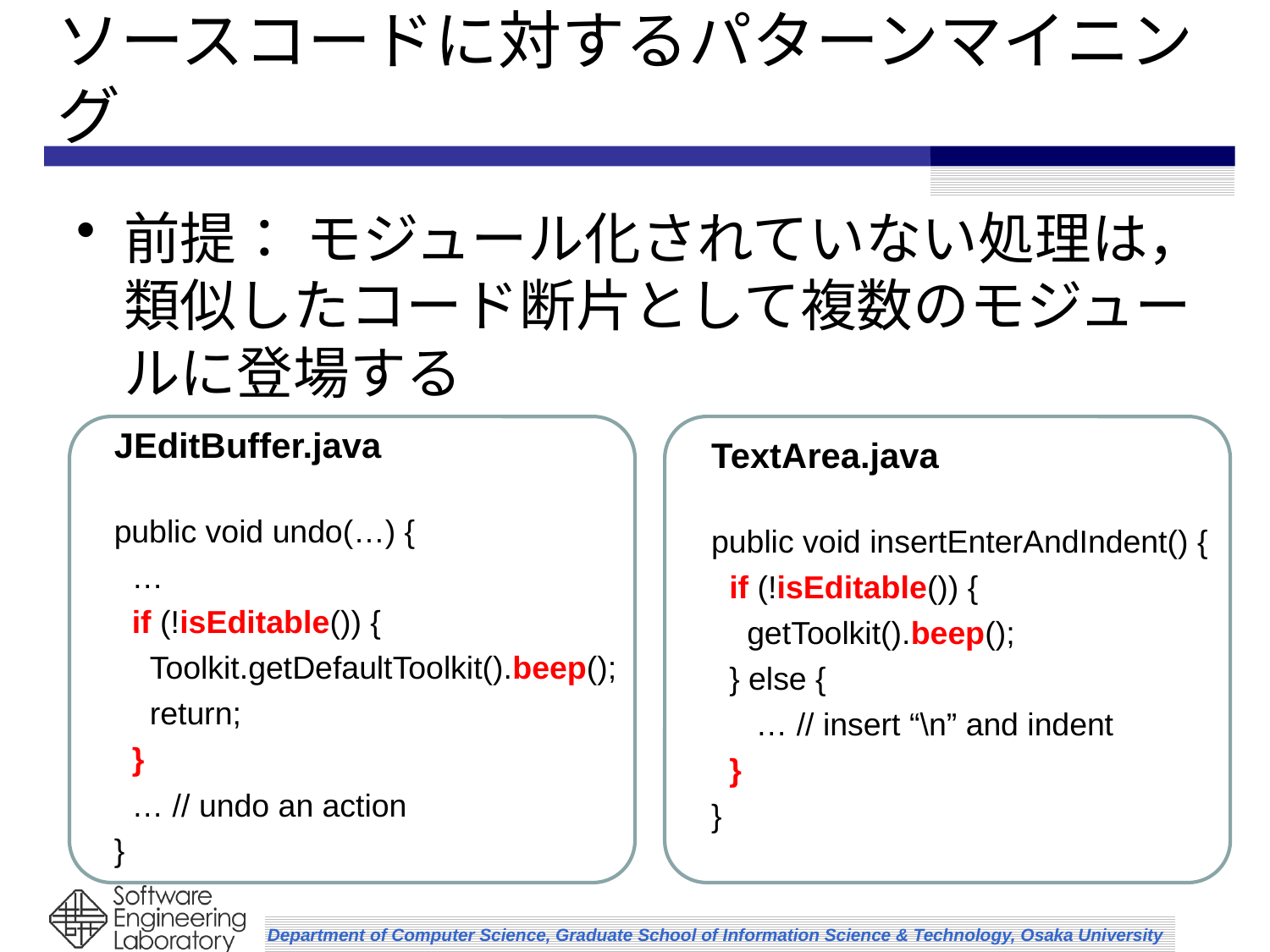

# ソースコードに対するパターンマイニング
前提： モジュール化されていない処理は，類似したコード断片として複数のモジュールに登場する

JEditBuffer.java

public void undo(…) {
  …
  if (!isEditable()) {
    Toolkit.getDefaultToolkit().beep();
    return;
  }
  … // undo an action
}

TextArea.java

public void insertEnterAndIndent() {
  if (!isEditable()) {
    getToolkit().beep();
  } else {
     … // insert “\n” and indent
  }
}